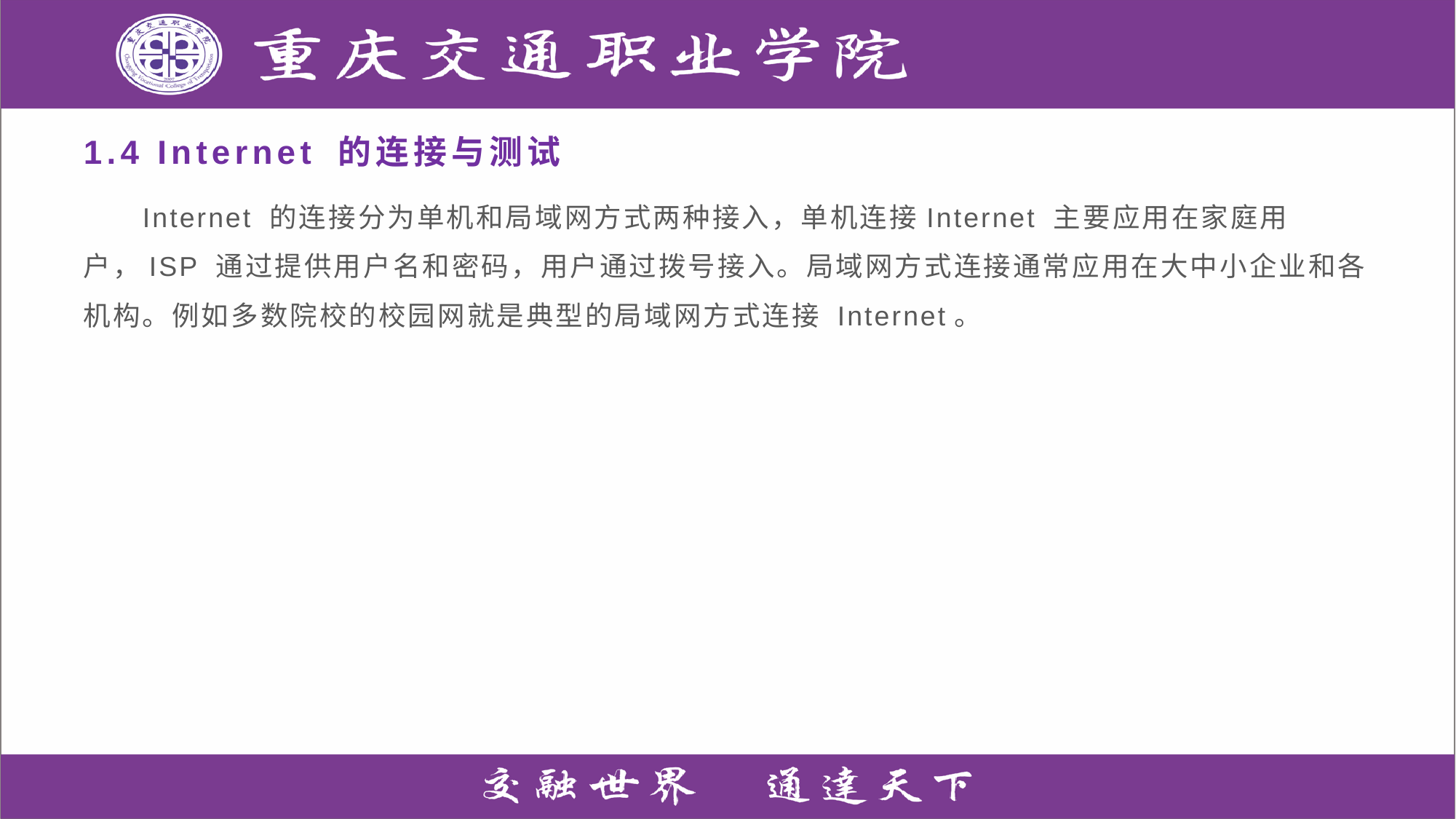

# 1.4 Internet 的连接与测试
Internet 的连接分为单机和局域网方式两种接入，单机连接Internet 主要应用在家庭用户，ISP 通过提供用户名和密码，用户通过拨号接入。局域网方式连接通常应用在大中小企业和各机构。例如多数院校的校园网就是典型的局域网方式连接 Internet。